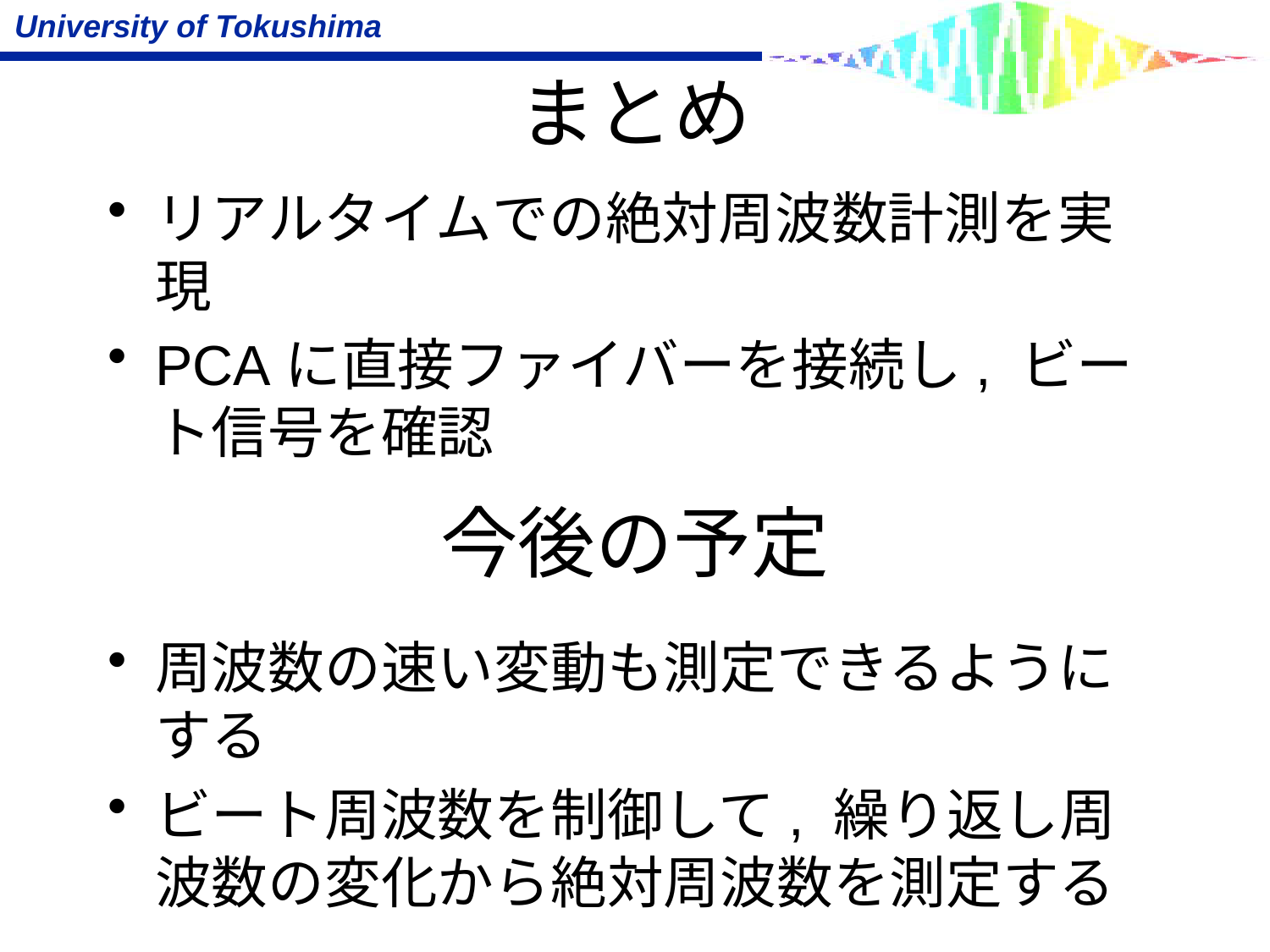

# まとめ
リアルタイムでの絶対周波数計測を実現
PCAに直接ファイバーを接続し, ビート信号を確認
今後の予定
周波数の速い変動も測定できるようにする
ビート周波数を制御して, 繰り返し周波数の変化から絶対周波数を測定する